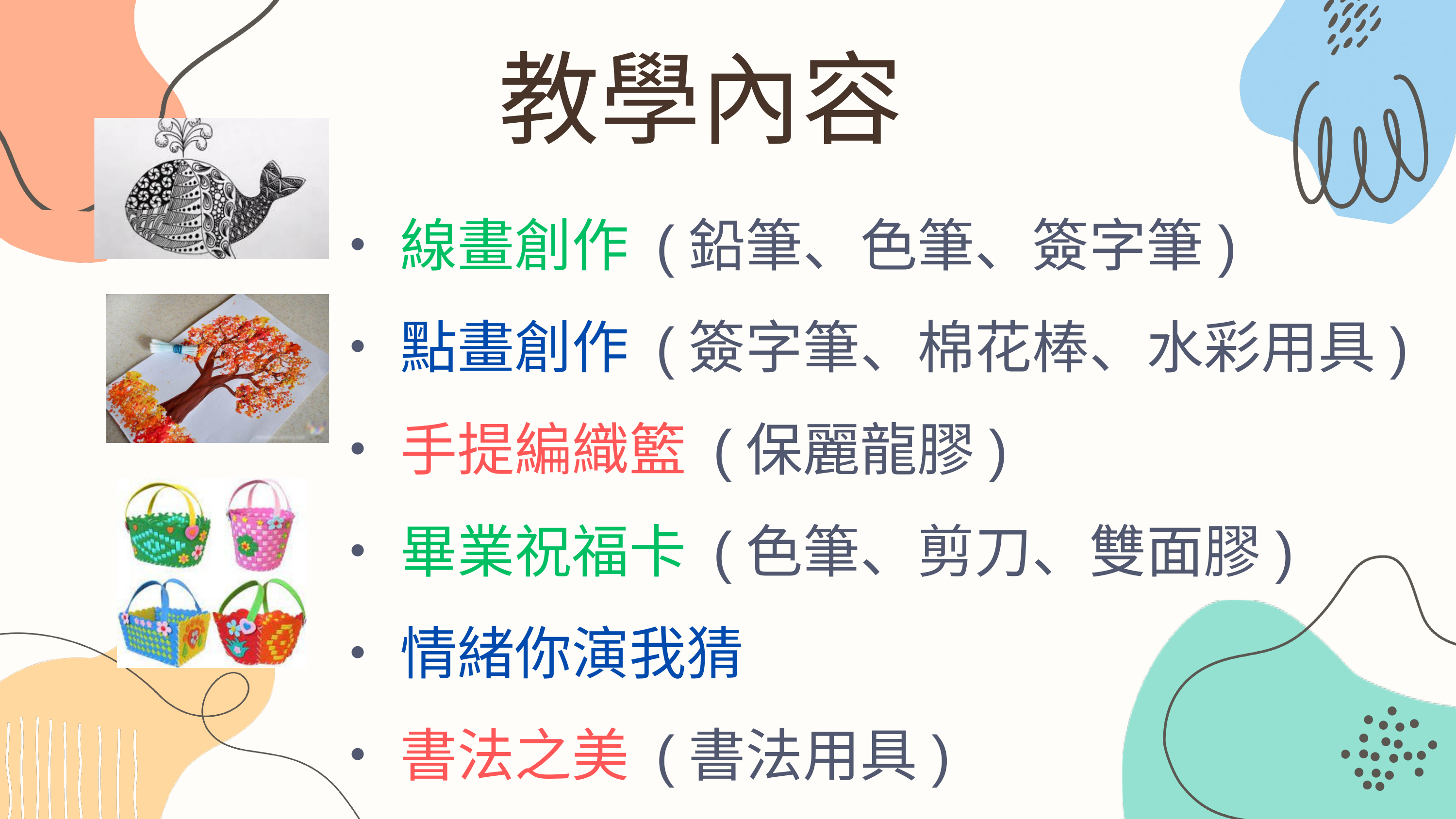

教學內容

•線畫創作 (鉛筆、色筆、簽字筆)
•點畫創作 (簽字筆、棉花棒、水彩用具)
•手提編織籃 (保麗龍膠)
•畢業祝福卡 (色筆、剪刀、雙面膠)
•情緒你演我猜
•書法之美 (書法用具)